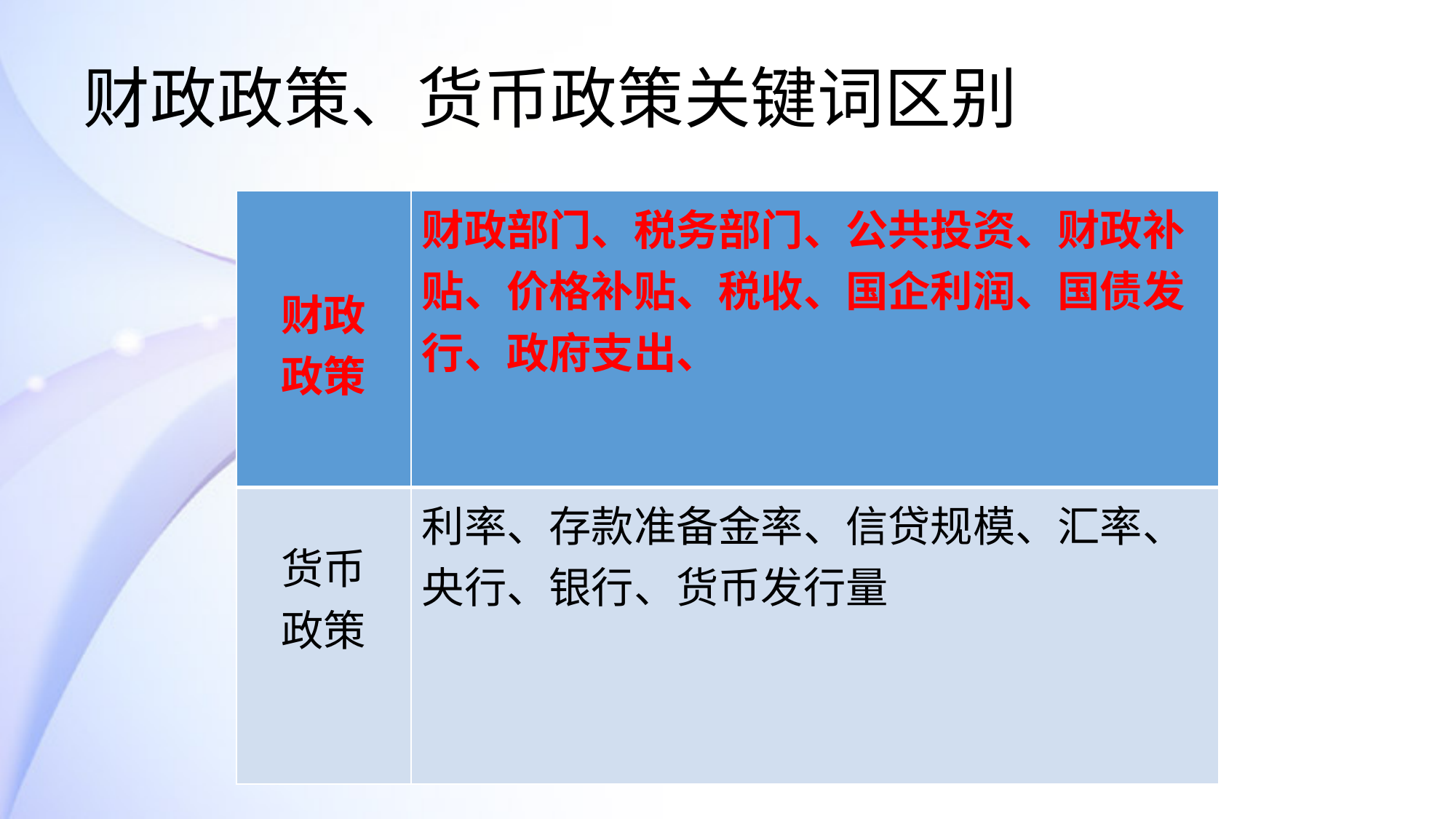

# 财政政策、货币政策关键词区别
| 财政 政策 | 财政部门、税务部门、公共投资、财政补贴、价格补贴、税收、国企利润、国债发行、政府支出、 |
| --- | --- |
| 货币 政策 | 利率、存款准备金率、信贷规模、汇率、央行、银行、货币发行量 |